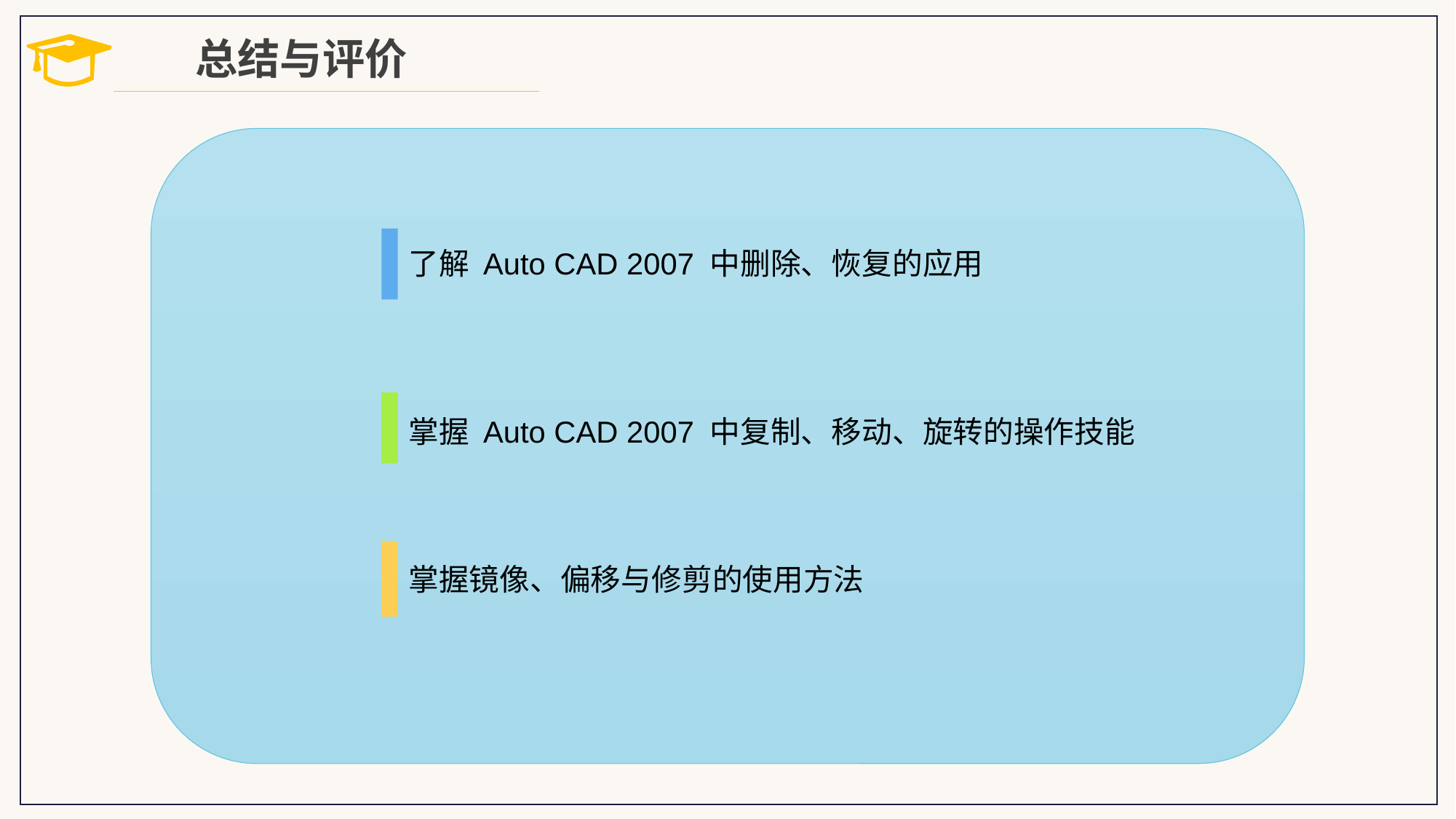

总结与评价

了解 Auto CAD 2007 中删除、恢复的应用

掌握 Auto CAD 2007 中复制、移动、旋转的操作技能

掌握镜像、偏移与修剪的使用方法